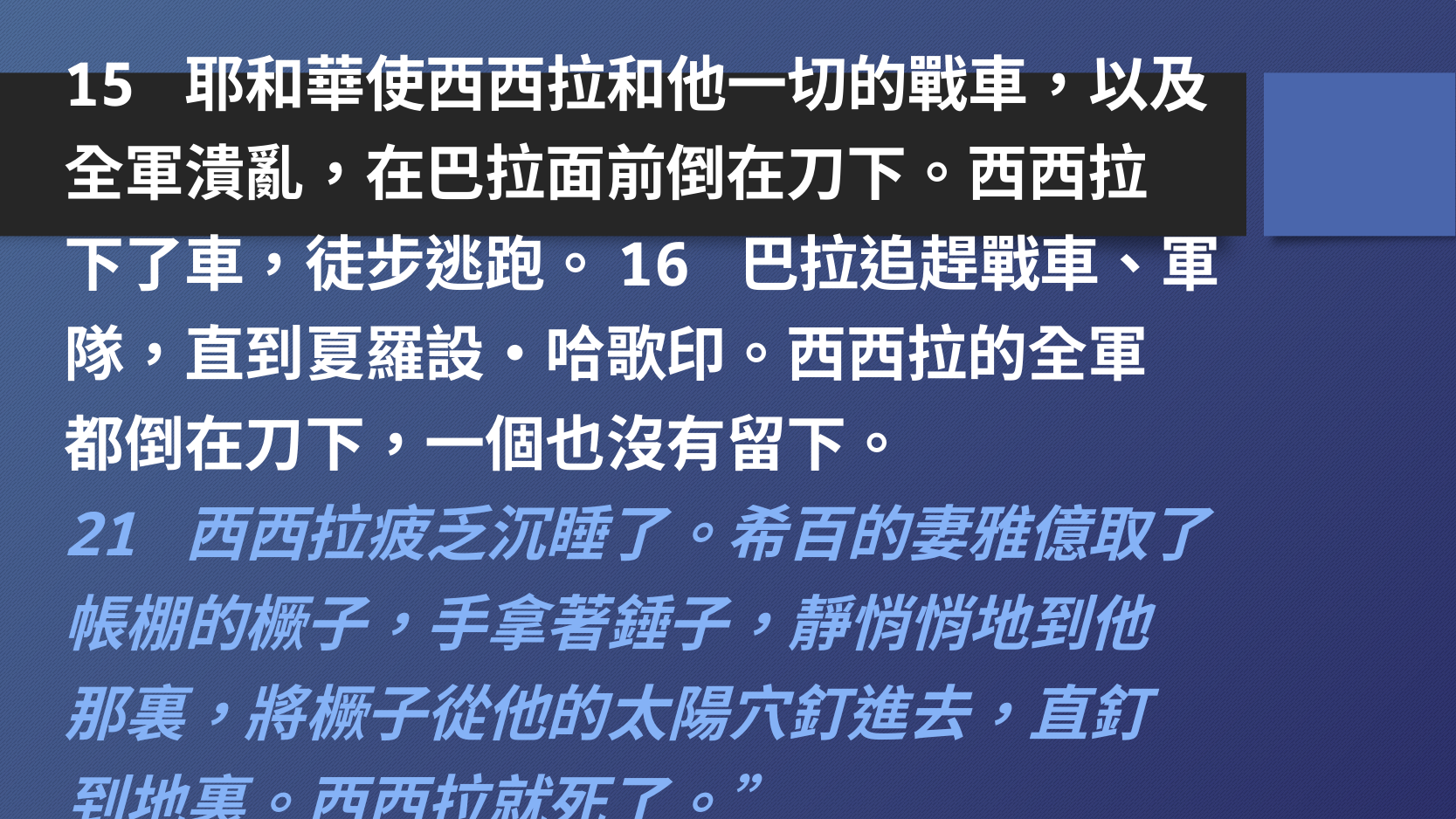

15 耶和華使西西拉和他一切的戰車，以及
全軍潰亂，在巴拉面前倒在刀下。西西拉
下了車，徒步逃跑。16 巴拉追趕戰車、軍
隊，直到夏羅設‧哈歌印。西西拉的全軍
都倒在刀下，一個也沒有留下。
21 西西拉疲乏沉睡了。希百的妻雅億取了
帳棚的橛子，手拿著錘子，靜悄悄地到他
那裏，將橛子從他的太陽穴釘進去，直釘
到地裏。西西拉就死了。”

#